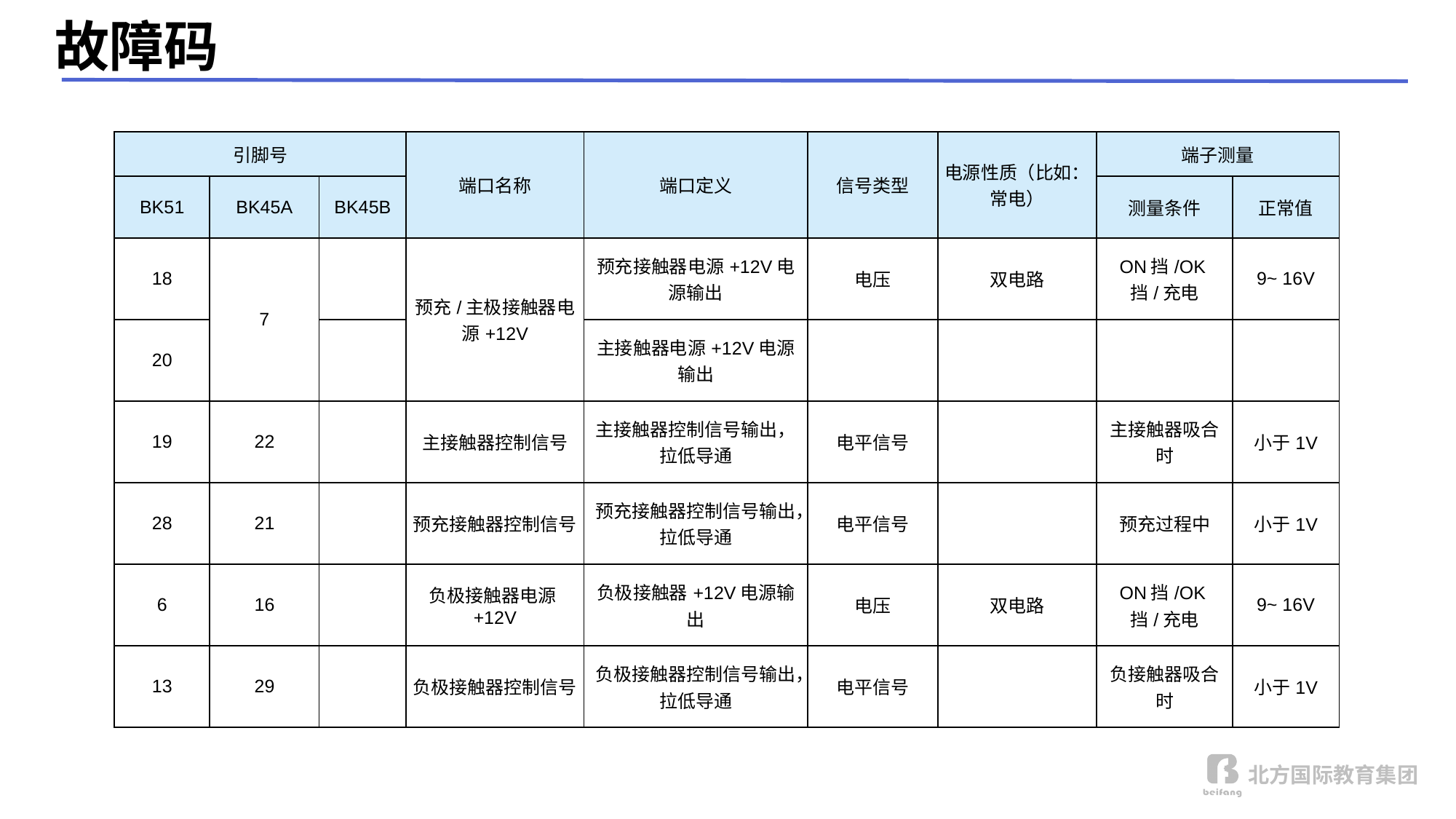

故障码
| 引脚号 |  |  | 端口名称 | 端口定义 | 信号类型 | 电源性质（比如：常电） | 端子测量 |  |
| --- | --- | --- | --- | --- | --- | --- | --- | --- |
| BK51 | BK45A | BK45B |  |  |  |  | 测量条件 | 正常值 |
| 18 | 7 |  | 预充/主极接触器电源+12V | 预充接触器电源+12V电源输出 | 电压 | 双电路 | ON挡/OK挡/充电 | 9~ 16V |
| 20 |  |  |  | 主接触器电源+12V电源输出 |  |  |  |  |
| 19 | 22 |  | 主接触器控制信号 | 主接触器控制信号输出，拉低导通 | 电平信号 |  | 主接触器吸合时 | 小于1V |
| 28 | 21 |  | 预充接触器控制信号 | 预充接触器控制信号输出，拉低导通 | 电平信号 |  | 预充过程中 | 小于1V |
| 6 | 16 |  | 负极接触器电源+12V | 负极接触器+12V电源输出 | 电压 | 双电路 | ON挡/OK挡/充电 | 9~ 16V |
| 13 | 29 |  | 负极接触器控制信号 | 负极接触器控制信号输出，拉低导通 | 电平信号 |  | 负接触器吸合时 | 小于1V |